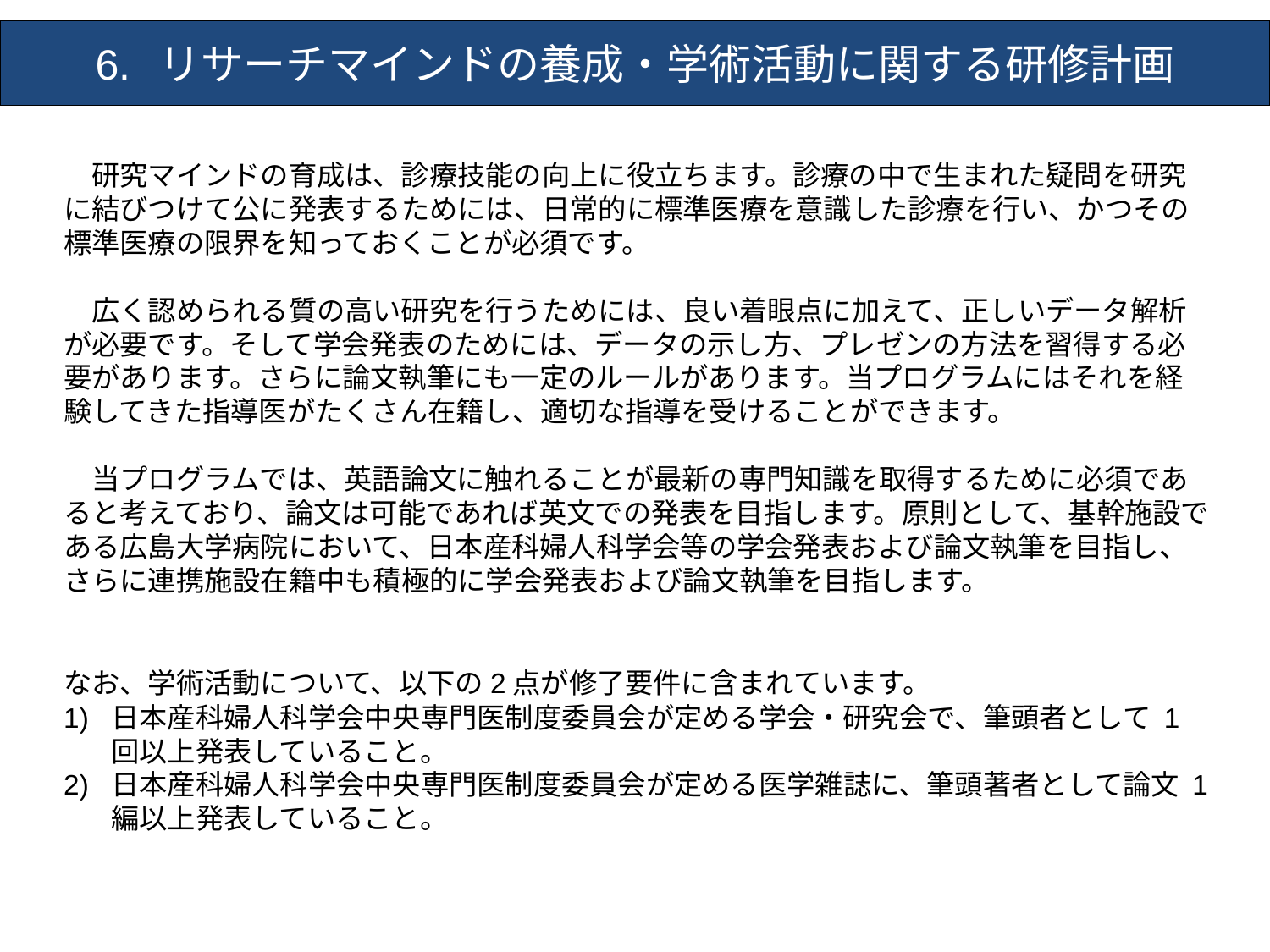

# リサーチマインドの養成・学術活動に関する研修計画
　研究マインドの育成は、診療技能の向上に役立ちます。診療の中で生まれた疑問を研究に結びつけて公に発表するためには、日常的に標準医療を意識した診療を行い、かつその標準医療の限界を知っておくことが必須です。

　広く認められる質の高い研究を行うためには、良い着眼点に加えて、正しいデータ解析が必要です。そして学会発表のためには、データの示し方、プレゼンの方法を習得する必要があります。さらに論文執筆にも一定のルールがあります。当プログラムにはそれを経験してきた指導医がたくさん在籍し、適切な指導を受けることができます。

　当プログラムでは、英語論文に触れることが最新の専門知識を取得するために必須であると考えており、論文は可能であれば英文での発表を目指します。原則として、基幹施設である広島大学病院において、日本産科婦人科学会等の学会発表および論文執筆を目指し、さらに連携施設在籍中も積極的に学会発表および論文執筆を目指します。

なお、学術活動について、以下の2点が修了要件に含まれています。
日本産科婦人科学会中央専門医制度委員会が定める学会・研究会で、筆頭者として 1回以上発表していること。
日本産科婦人科学会中央専門医制度委員会が定める医学雑誌に、筆頭著者として論文 1編以上発表していること。